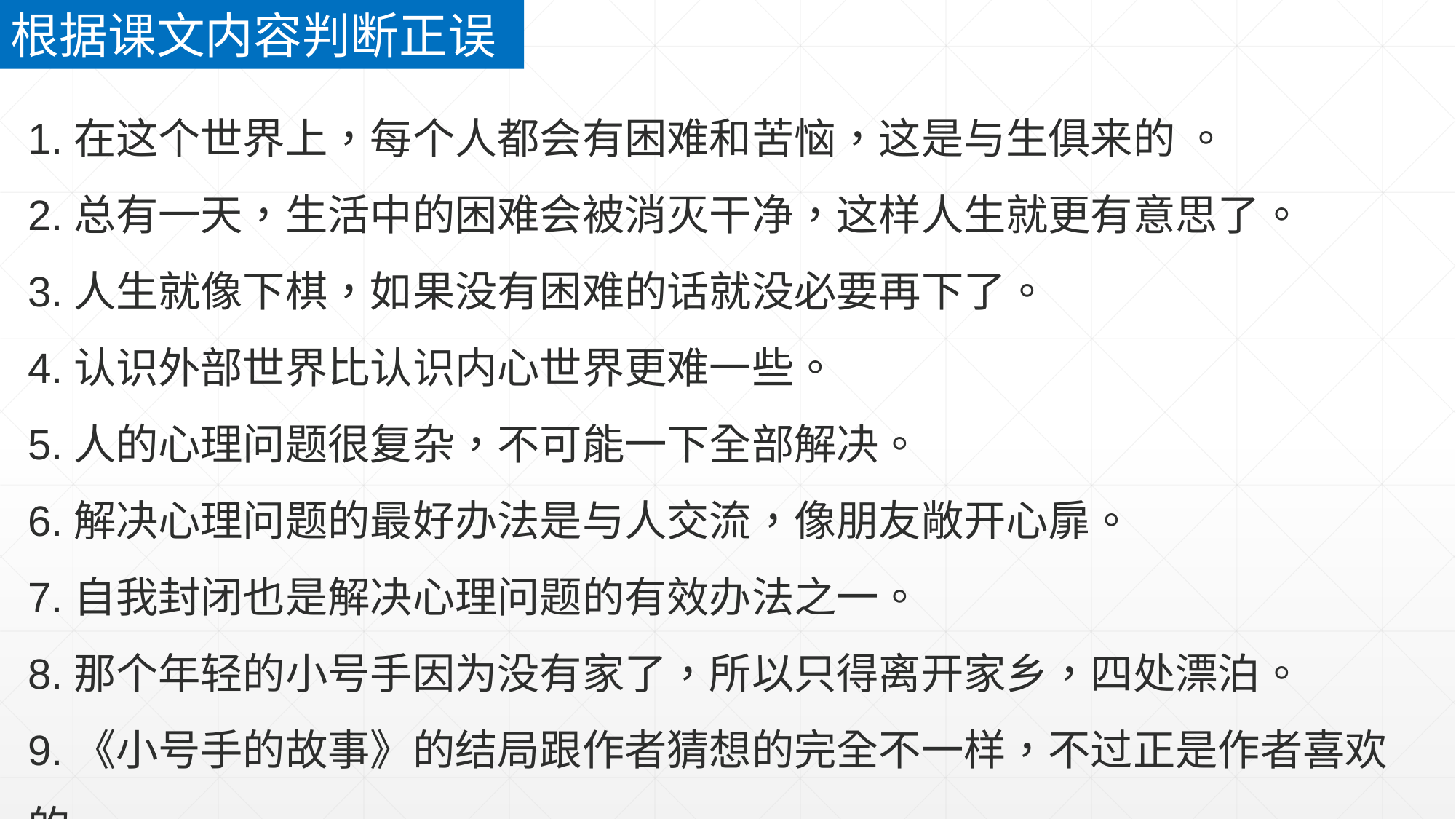

根据课文内容判断正误
1.在这个世界上，每个人都会有困难和苦恼，这是与生俱来的 。
2.总有一天，生活中的困难会被消灭干净，这样人生就更有意思了。
3.人生就像下棋，如果没有困难的话就没必要再下了。
4.认识外部世界比认识内心世界更难一些。
5.人的心理问题很复杂，不可能一下全部解决。
6.解决心理问题的最好办法是与人交流，像朋友敞开心扉。
7.自我封闭也是解决心理问题的有效办法之一。
8.那个年轻的小号手因为没有家了，所以只得离开家乡，四处漂泊。
9.《小号手的故事》的结局跟作者猜想的完全不一样，不过正是作者喜欢的。